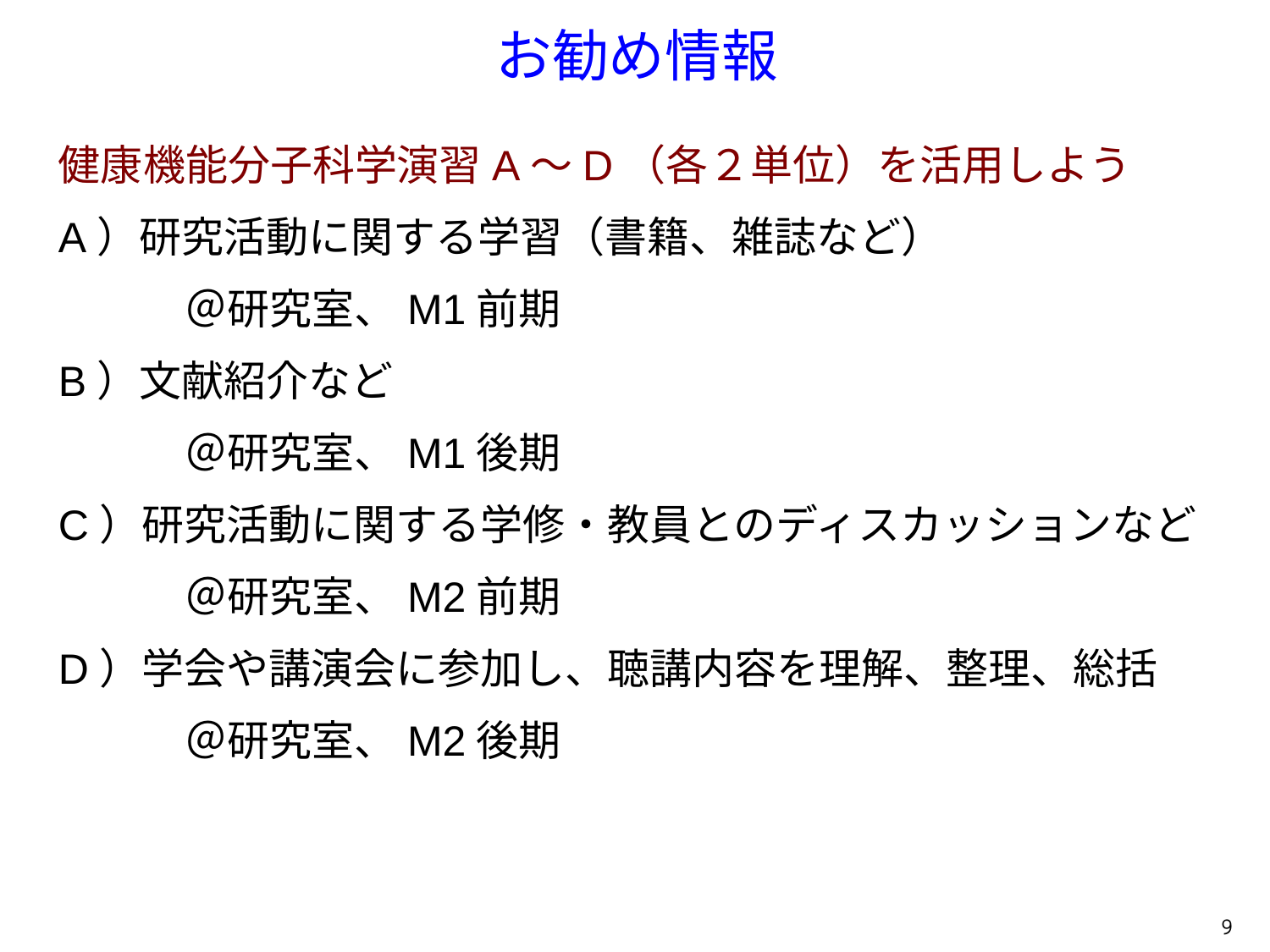

お勧め情報
健康機能分子科学演習A〜D（各２単位）を活用しよう
A）研究活動に関する学習（書籍、雑誌など）
	＠研究室、M1前期
B）文献紹介など
	＠研究室、M1後期
C）研究活動に関する学修・教員とのディスカッションなど
	＠研究室、M2前期
D）学会や講演会に参加し、聴講内容を理解、整理、総括
	＠研究室、M2後期
9